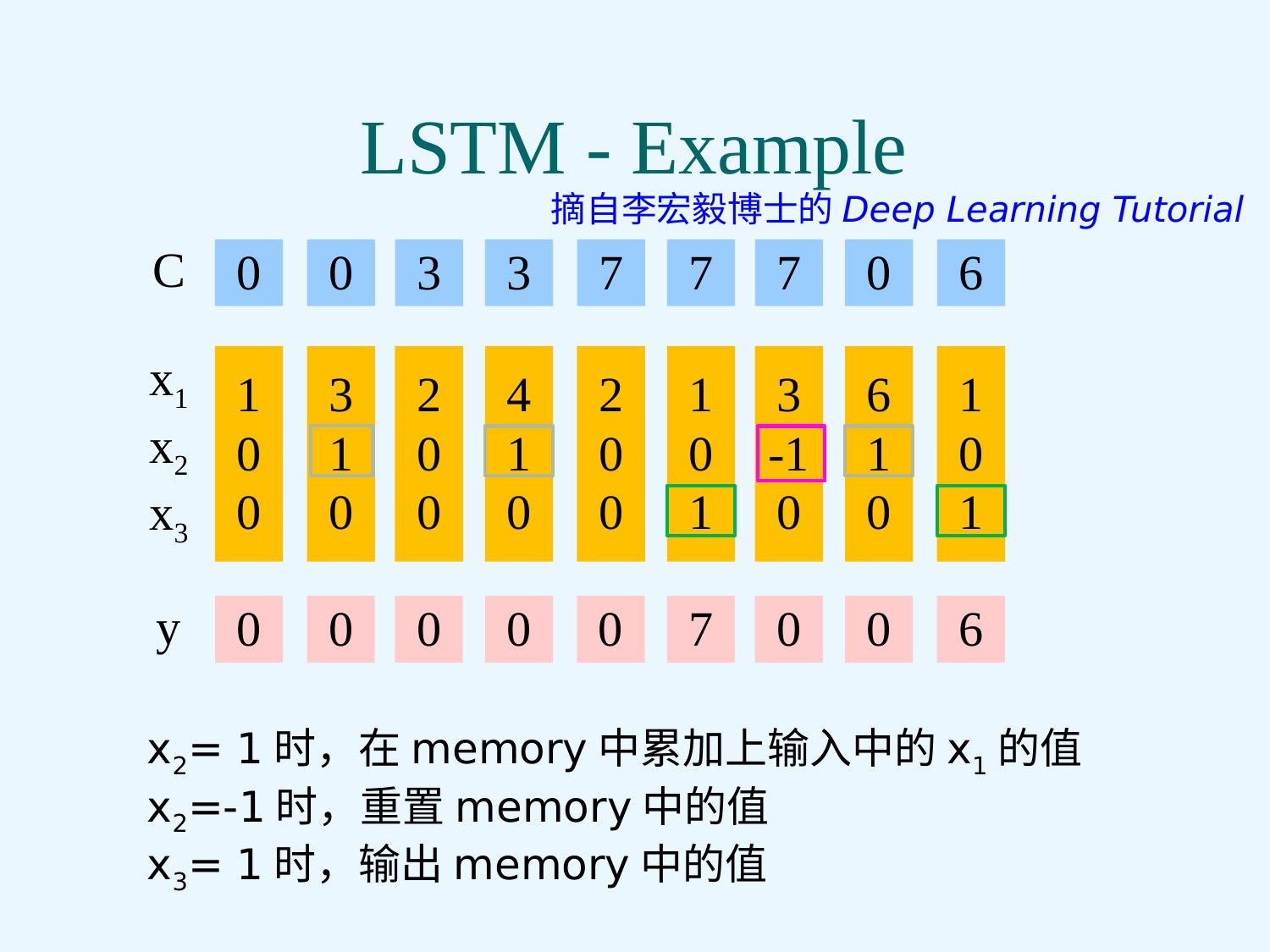

# LSTM - Example
摘自李宏毅博士的Deep Learning Tutorial
C
0
0
3
3
7
7
7
0
6
x1
x2
x3
1
0
0
3
1
0
2
0
0
4
1
0
2
0
0
1
0
1
3
-1
0
6
1
0
1
0
1

y
0
0
0
0
0
7
0
0
6
x2= 1时，在memory中累加上输入中的x1的值
x2=-1时，重置memory中的值
x3= 1时，输出memory中的值